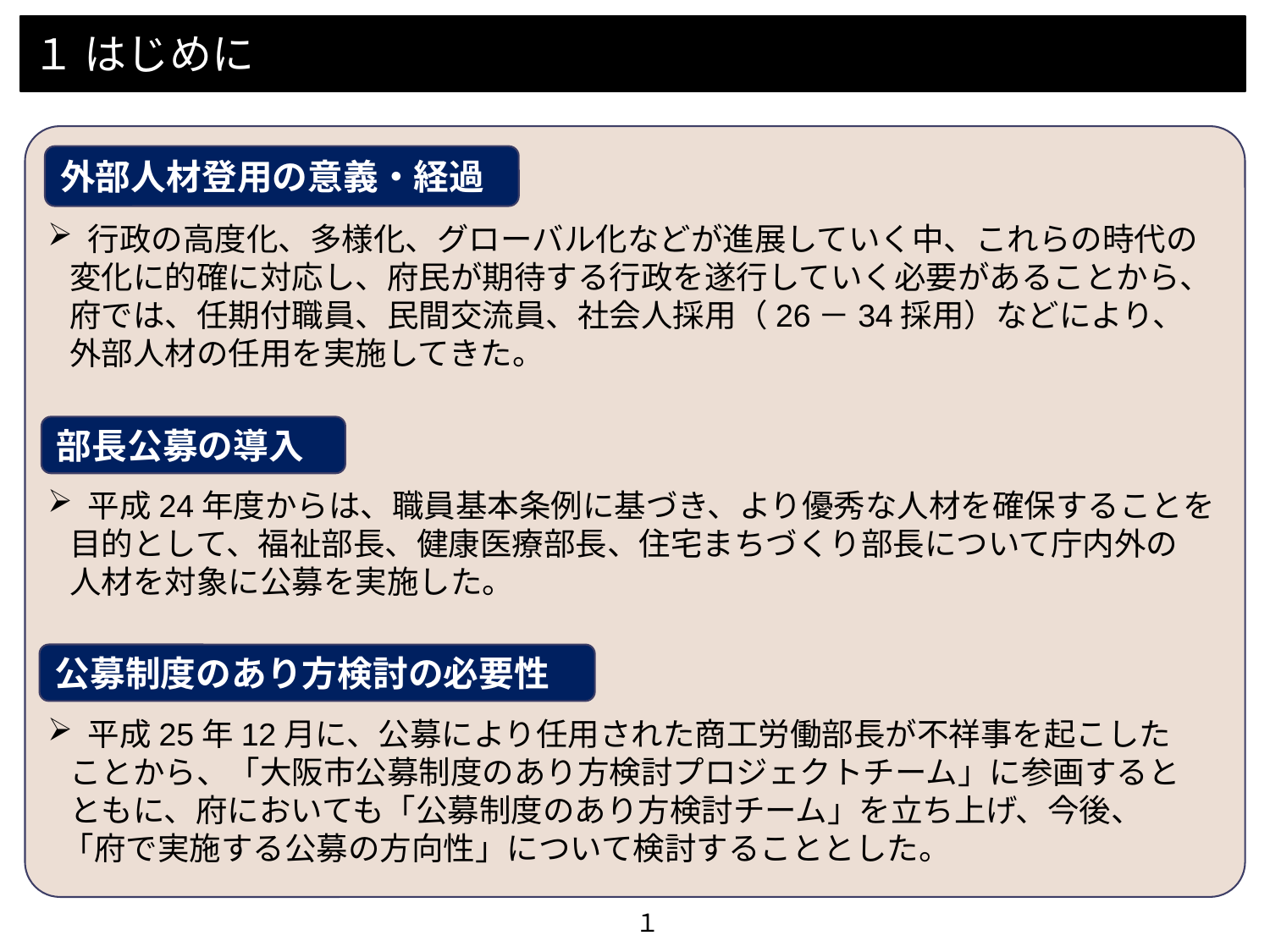

# １ はじめに

 行政の高度化、多様化、グローバル化などが進展していく中、これらの時代の
  変化に的確に対応し、府民が期待する行政を遂行していく必要があることから、
  府では、任期付職員、民間交流員、社会人採用（26－34採用）などにより、
  外部人材の任用を実施してきた。

 平成24年度からは、職員基本条例に基づき、より優秀な人材を確保することを
  目的として、福祉部長、健康医療部長、住宅まちづくり部長について庁内外の
  人材を対象に公募を実施した。

 平成25年12月に、公募により任用された商工労働部長が不祥事を起こした
  ことから、「大阪市公募制度のあり方検討プロジェクトチーム」に参画すると
  ともに、府においても「公募制度のあり方検討チーム」を立ち上げ、今後、
 「府で実施する公募の方向性」について検討することとした。

外部人材登用の意義・経過
部長公募の導入
公募制度のあり方検討の必要性
１